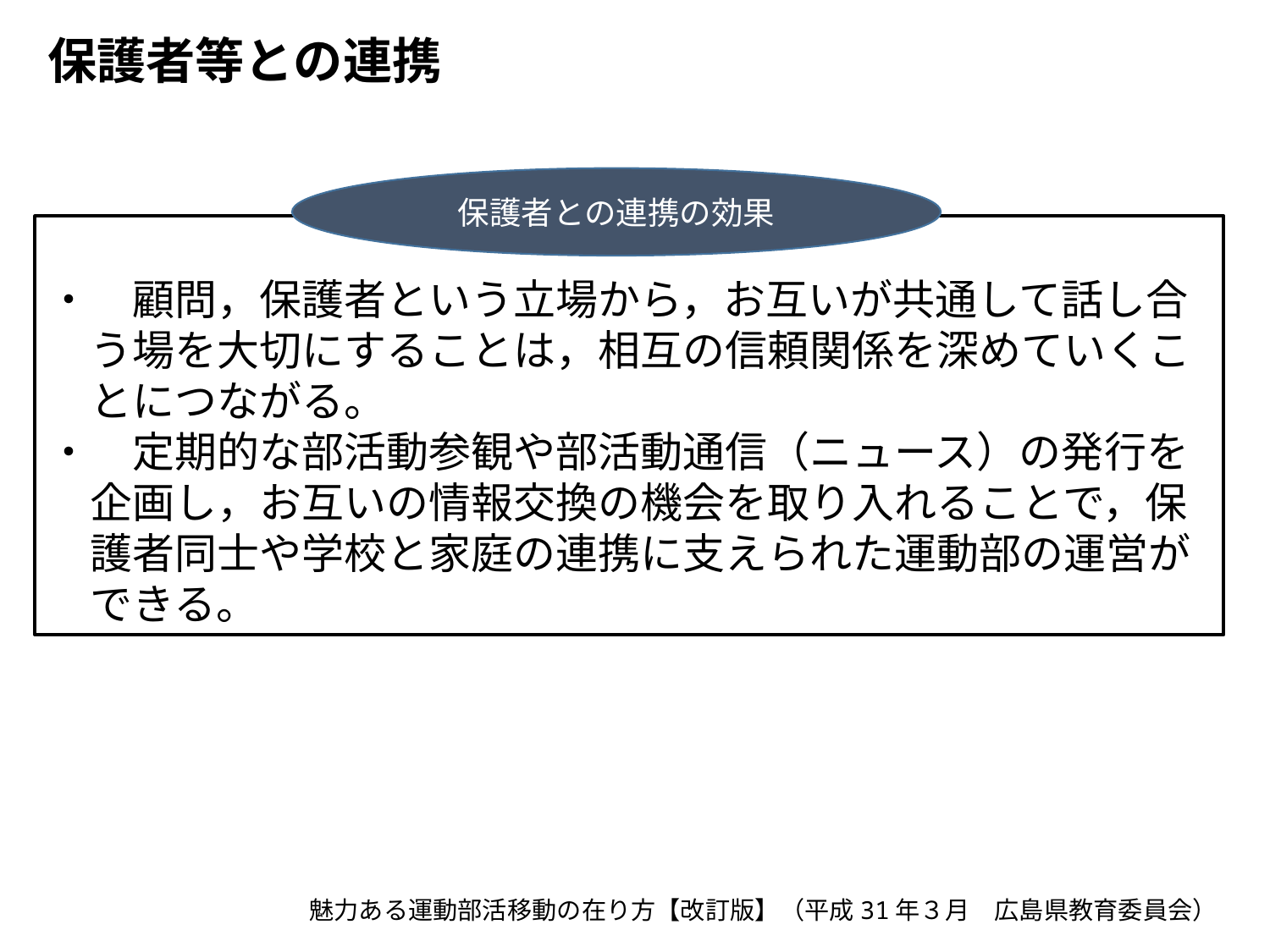

保護者等との連携
保護者との連携の効果

・　顧問，保護者という立場から，お互いが共通して話し合
　う場を大切にすることは，相互の信頼関係を深めていくこ
　とにつながる。
・　定期的な部活動参観や部活動通信（ニュース）の発行を
　企画し，お互いの情報交換の機会を取り入れることで，保
　護者同士や学校と家庭の連携に支えられた運動部の運営が
　できる。
魅力ある運動部活移動の在り方【改訂版】（平成31年３月　広島県教育委員会）